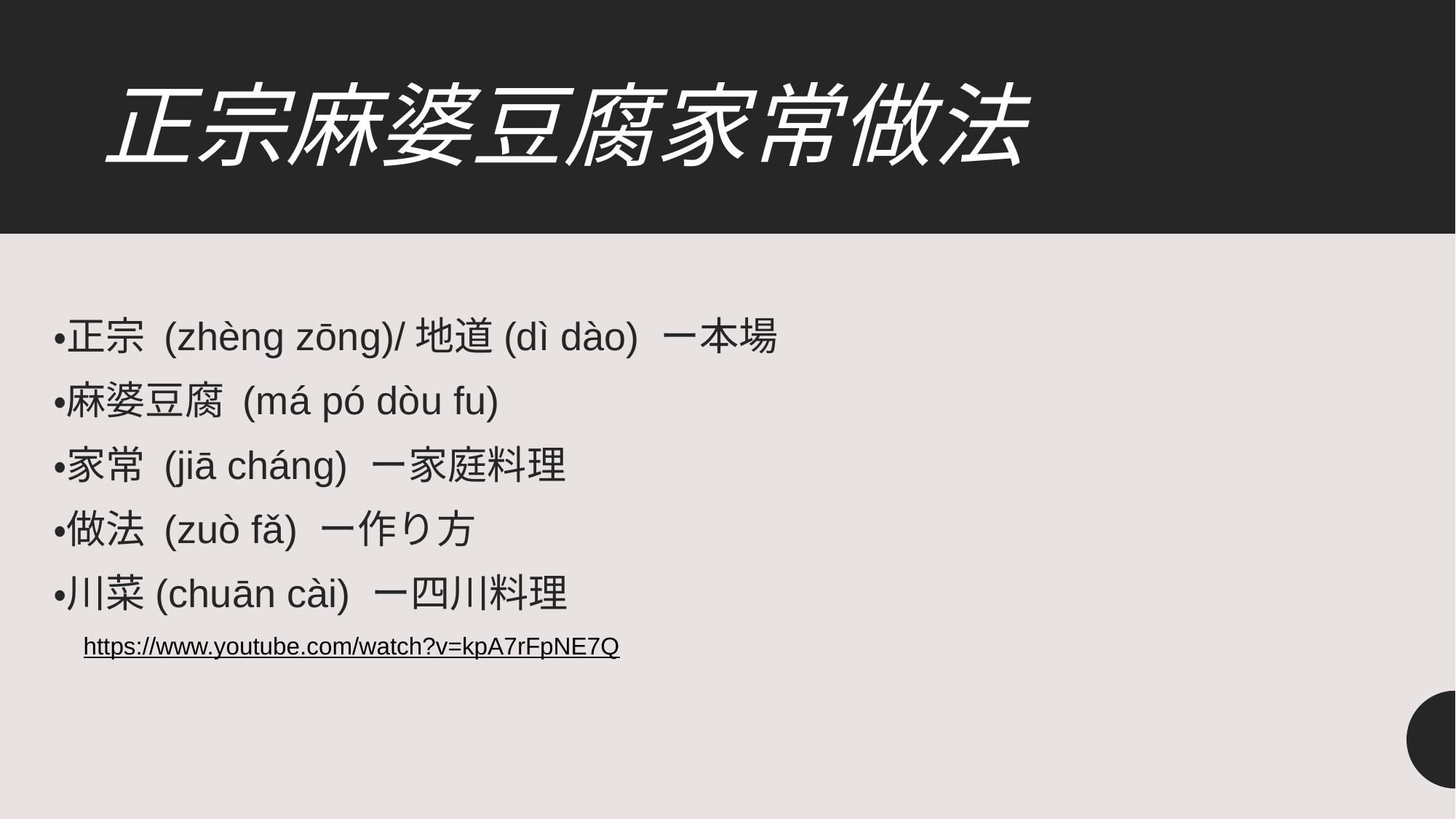

# 正宗麻婆豆腐家常做法
・正宗 (zhèng zōng)/地道(dì dào) ー本場
・麻婆豆腐 (má pó dòu fu)
・家常 (jiā cháng) ー家庭料理
・做法 (zuò fǎ) ー作り方
・川菜(chuān cài) ー四川料理

https://www.youtube.com/watch?v=kpA7rFpNE7Q